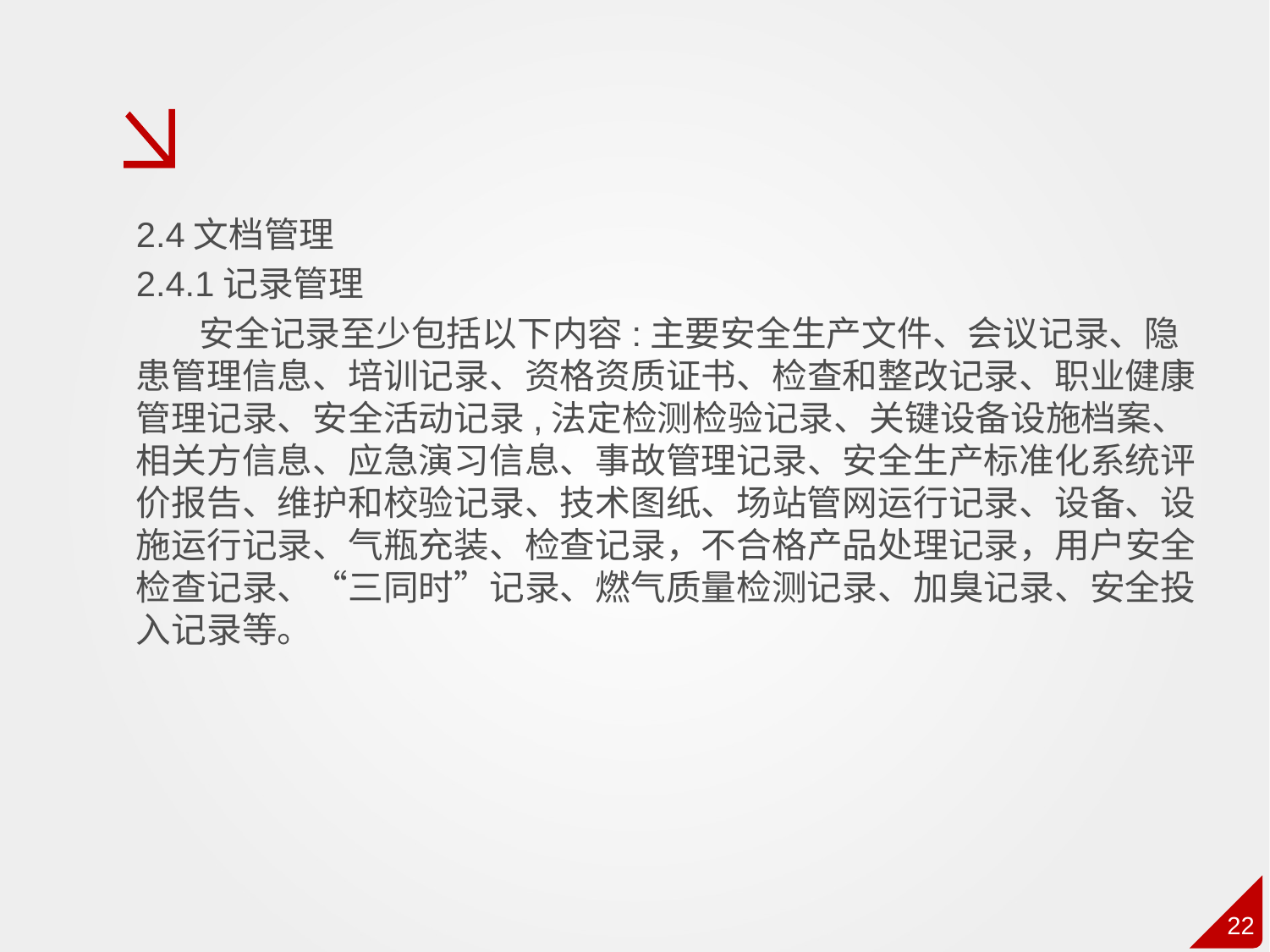

2.4文档管理
2.4.1记录管理
       安全记录至少包括以下内容:主要安全生产文件、会议记录、隐患管理信息、培训记录、资格资质证书、检查和整改记录、职业健康管理记录、安全活动记录,法定检测检验记录、关键设备设施档案、相关方信息、应急演习信息、事故管理记录、安全生产标准化系统评价报告、维护和校验记录、技术图纸、场站管网运行记录、设备、设施运行记录、气瓶充装、检查记录，不合格产品处理记录，用户安全检查记录、“三同时”记录、燃气质量检测记录、加臭记录、安全投入记录等。